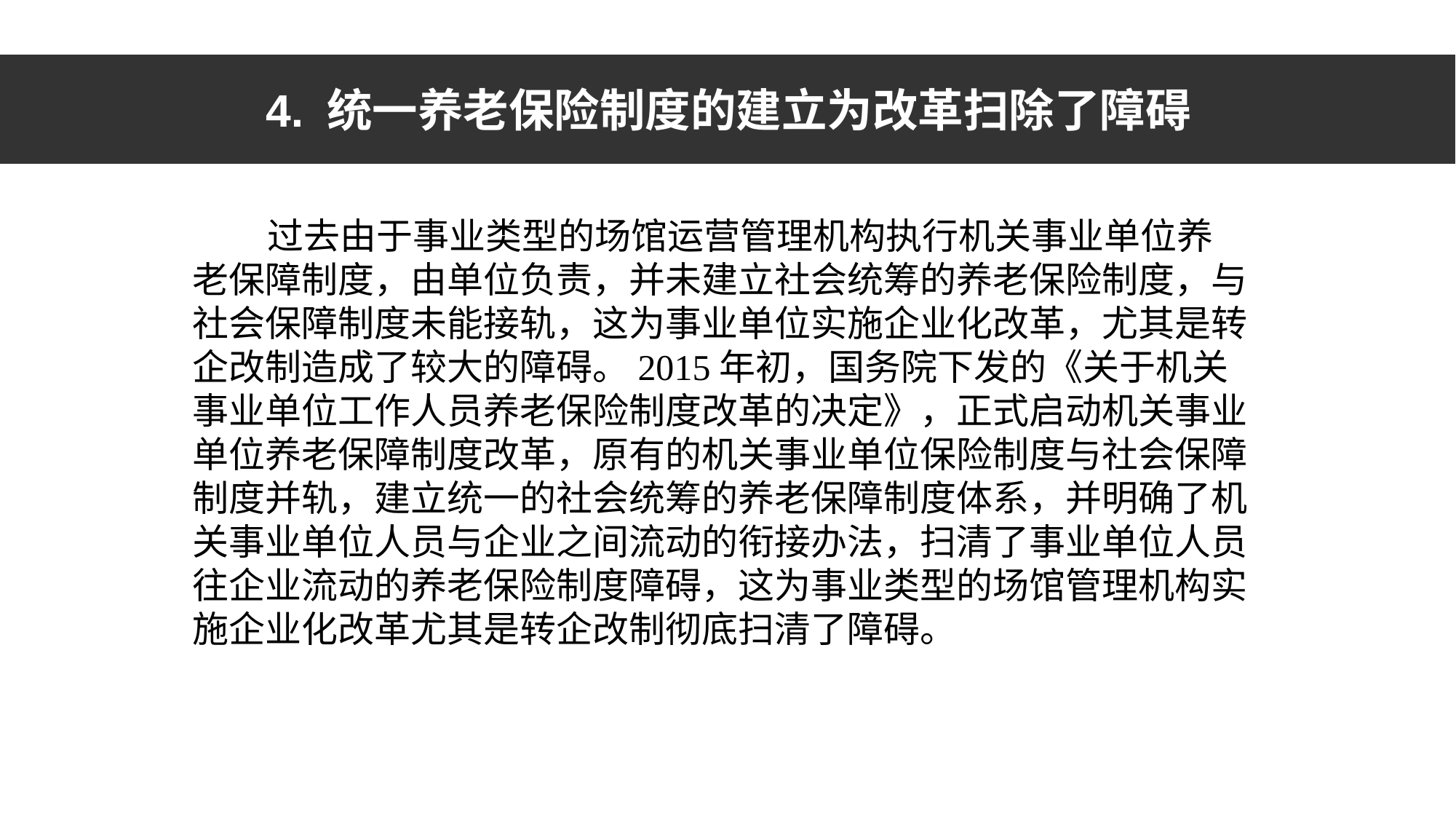

# 4. 统一养老保险制度的建立为改革扫除了障碍
           过去由于事业类型的场馆运营管理机构执行机关事业单位养老保障制度，由单位负责，并未建立社会统筹的养老保险制度，与社会保障制度未能接轨，这为事业单位实施企业化改革，尤其是转企改制造成了较大的障碍。2015年初，国务院下发的《关于机关事业单位工作人员养老保险制度改革的决定》，正式启动机关事业单位养老保障制度改革，原有的机关事业单位保险制度与社会保障制度并轨，建立统一的社会统筹的养老保障制度体系，并明确了机关事业单位人员与企业之间流动的衔接办法，扫清了事业单位人员往企业流动的养老保险制度障碍，这为事业类型的场馆管理机构实施企业化改革尤其是转企改制彻底扫清了障碍。